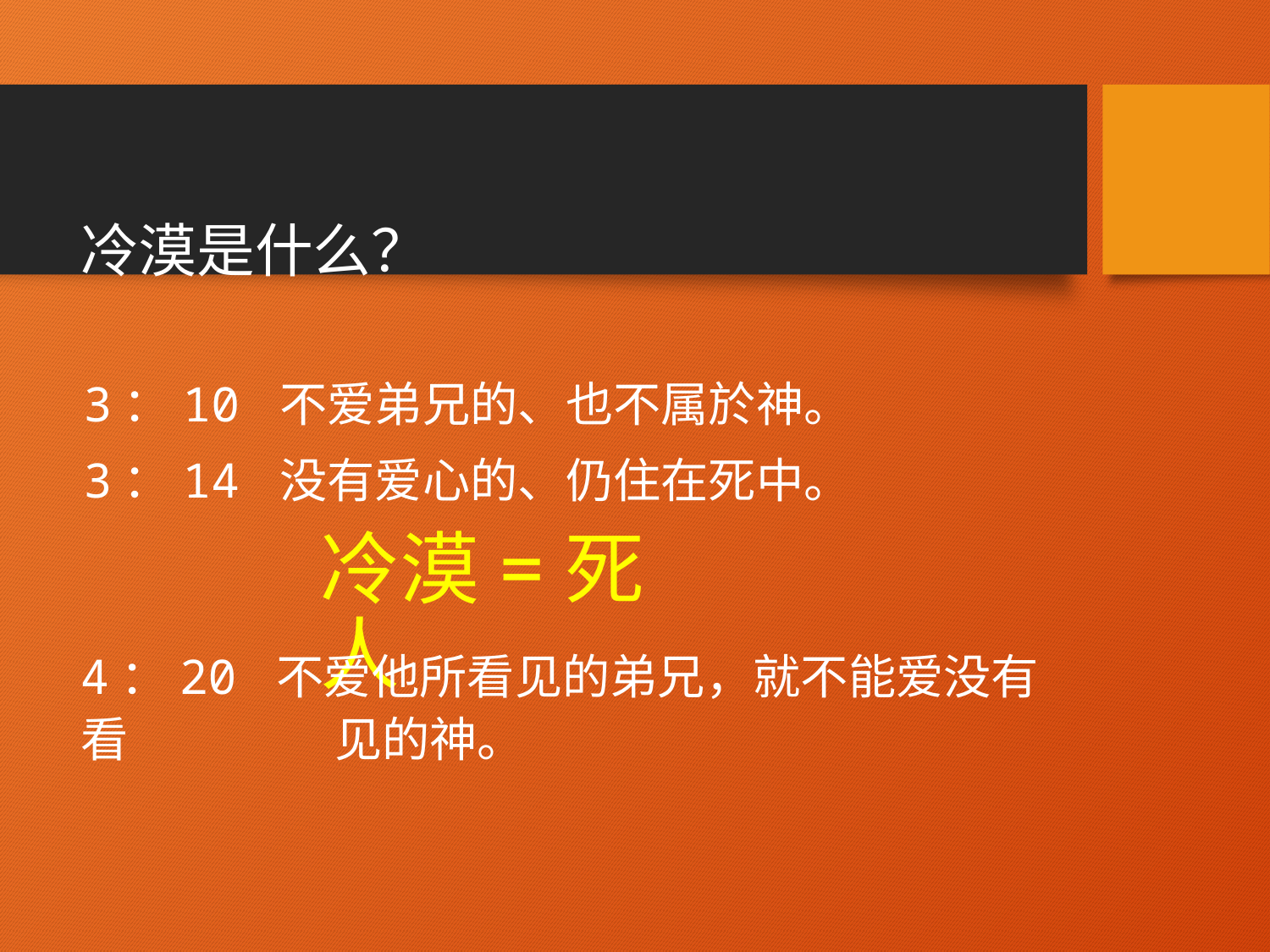

冷漠是什么？
3：10 不爱弟兄的、也不属於神。
3：14 没有爱心的、仍住在死中。

冷漠=死人
4：20 不爱他所看见的弟兄，就不能爱没有看		见的神。